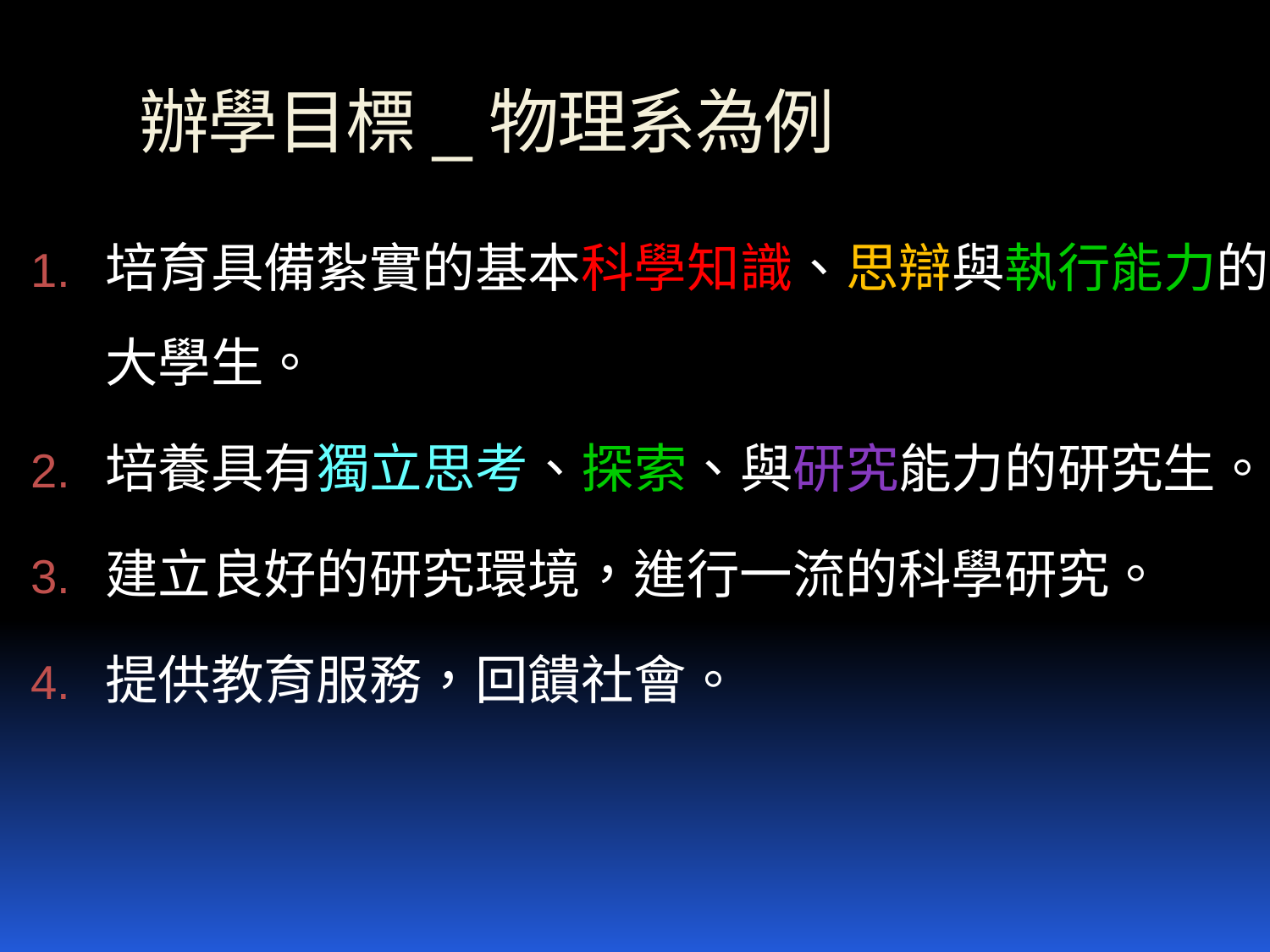

# 辦學目標_物理系為例
培育具備紮實的基本科學知識、思辯與執行能力的大學生。
培養具有獨立思考、探索、與研究能力的研究生。
建立良好的研究環境，進行一流的科學研究。
提供教育服務，回饋社會。
13